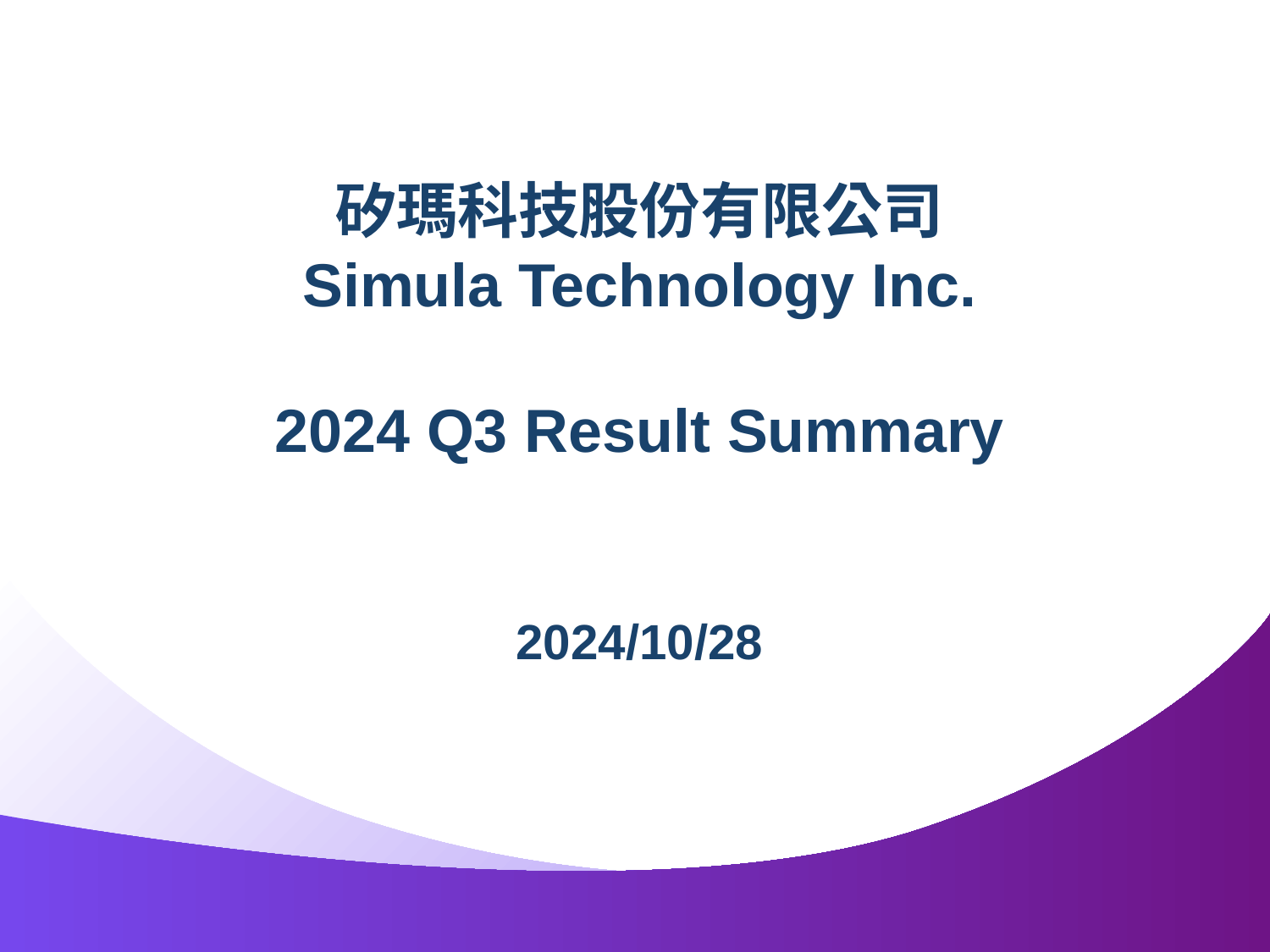

# 矽瑪科技股份有限公司 Simula Technology Inc. 2024 Q3 Result Summary 2024/10/28